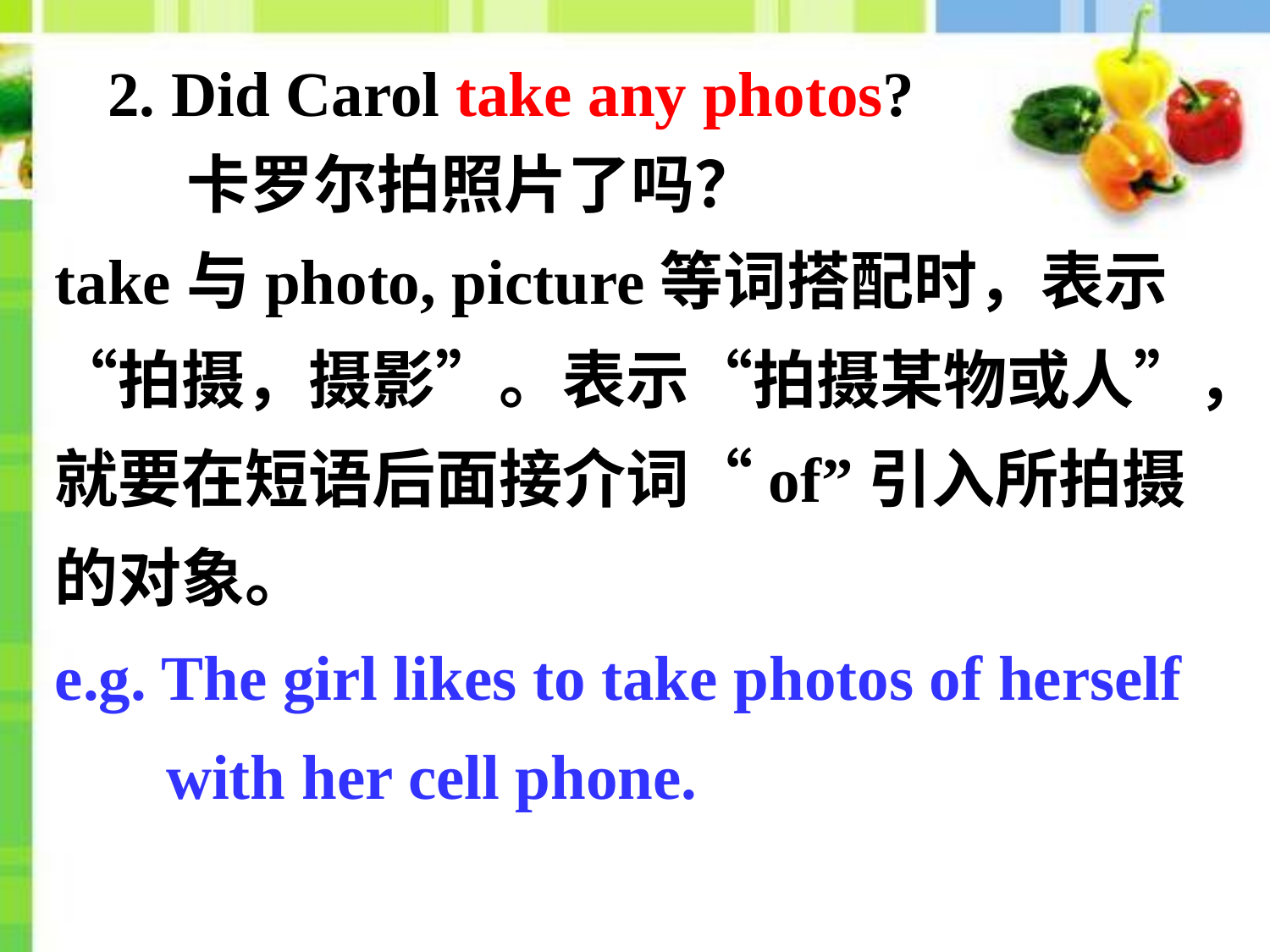

2. Did Carol take any photos?
    卡罗尔拍照片了吗？
take与photo, picture等词搭配时，表示“拍摄，摄影”。表示“拍摄某物或人”，就要在短语后面接介词“of”引入所拍摄的对象。
e.g. The girl likes to take photos of herself
       with her cell phone.